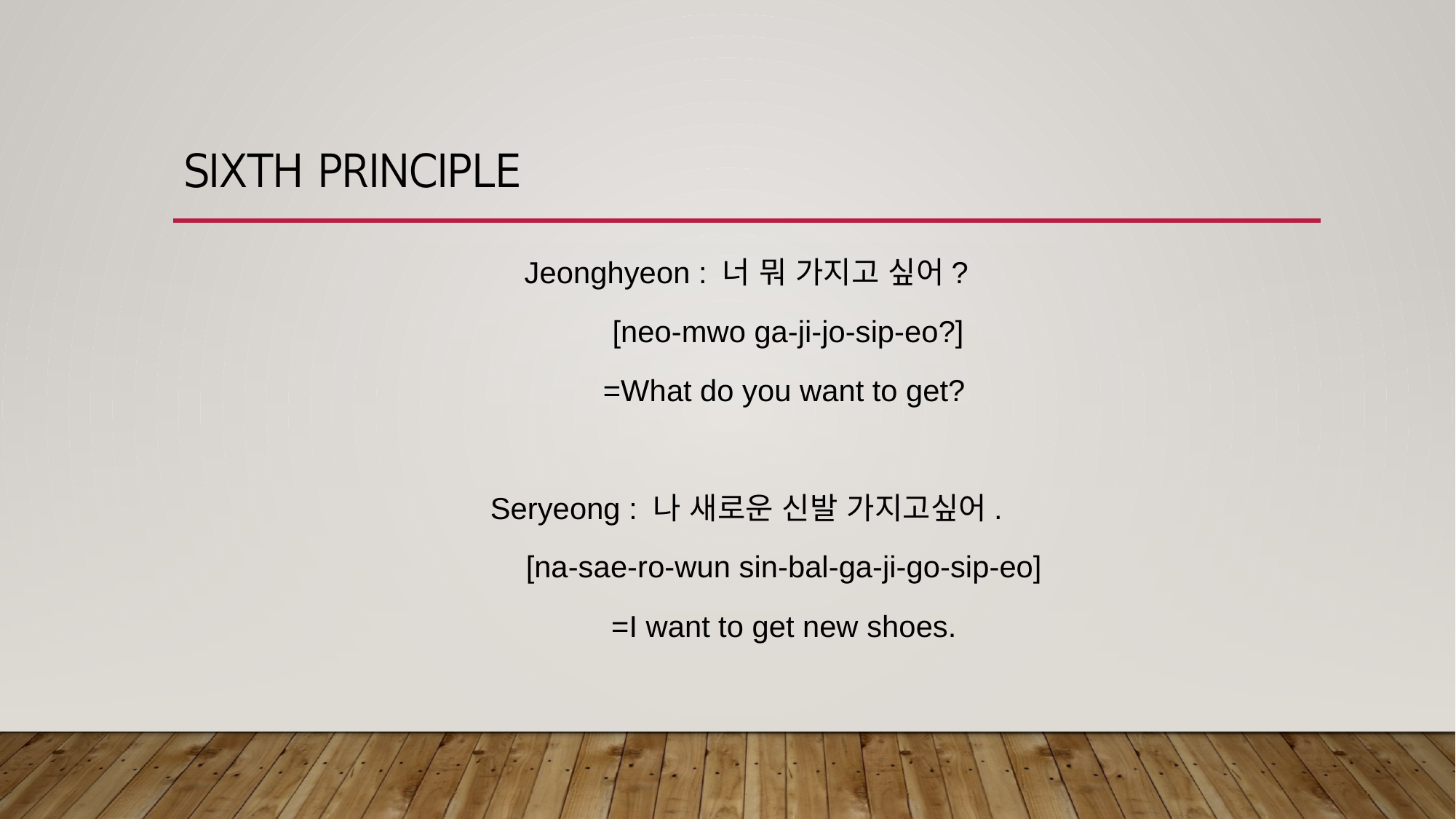

# Sixth principle
Jeonghyeon : 너 뭐 가지고 싶어?
          [neo-mwo ga-ji-jo-sip-eo?]
         =What do you want to get?

Seryeong : 나 새로운 신발 가지고싶어.
         [na-sae-ro-wun sin-bal-ga-ji-go-sip-eo]
         =I want to get new shoes.